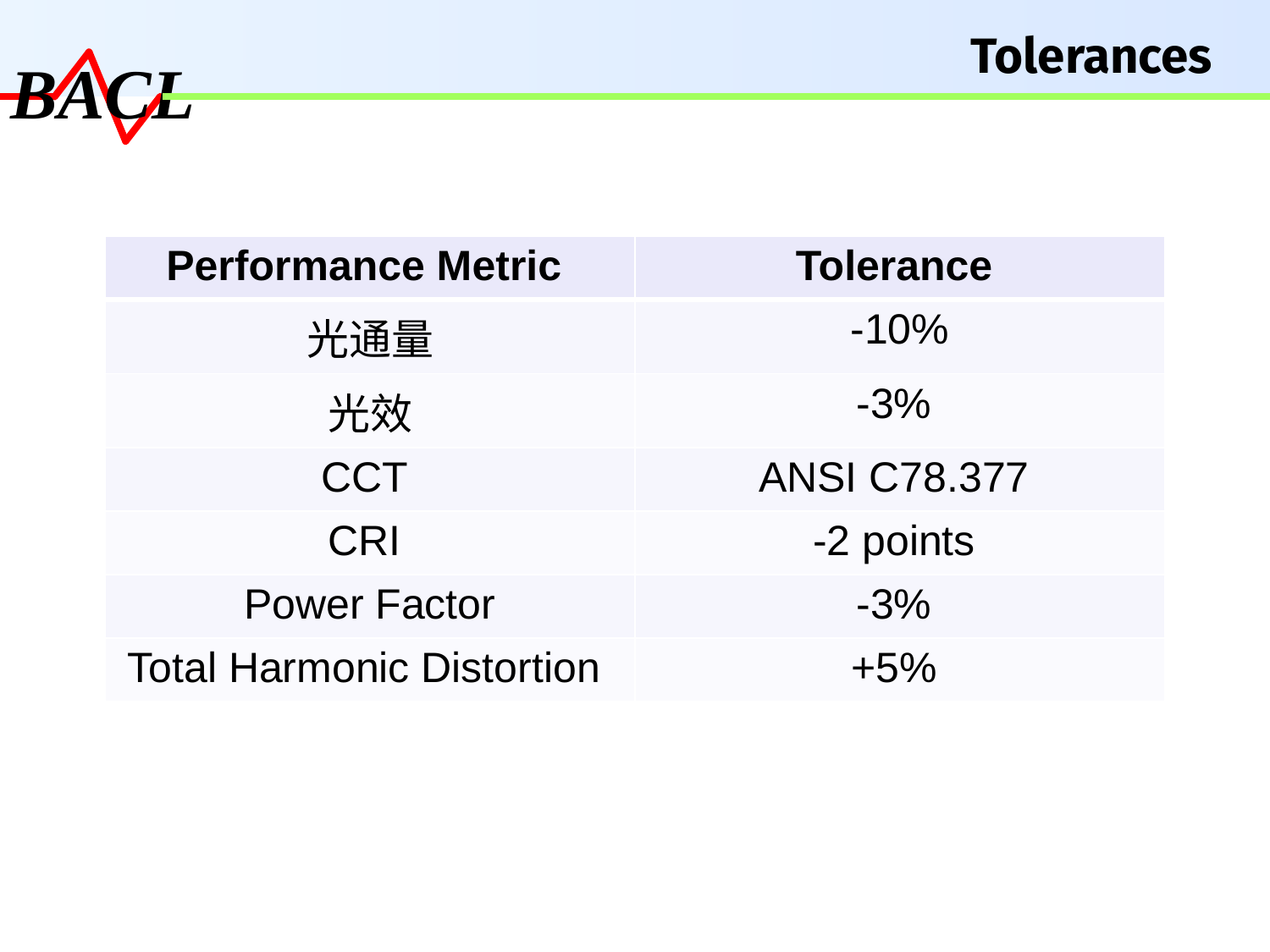

Tolerances
| Performance Metric | Tolerance |
| --- | --- |
| 光通量 | -10% |
| 光效 | -3% |
| CCT | ANSI C78.377 |
| CRI | -2 points |
| Power Factor | -3% |
| Total Harmonic Distortion | +5% |